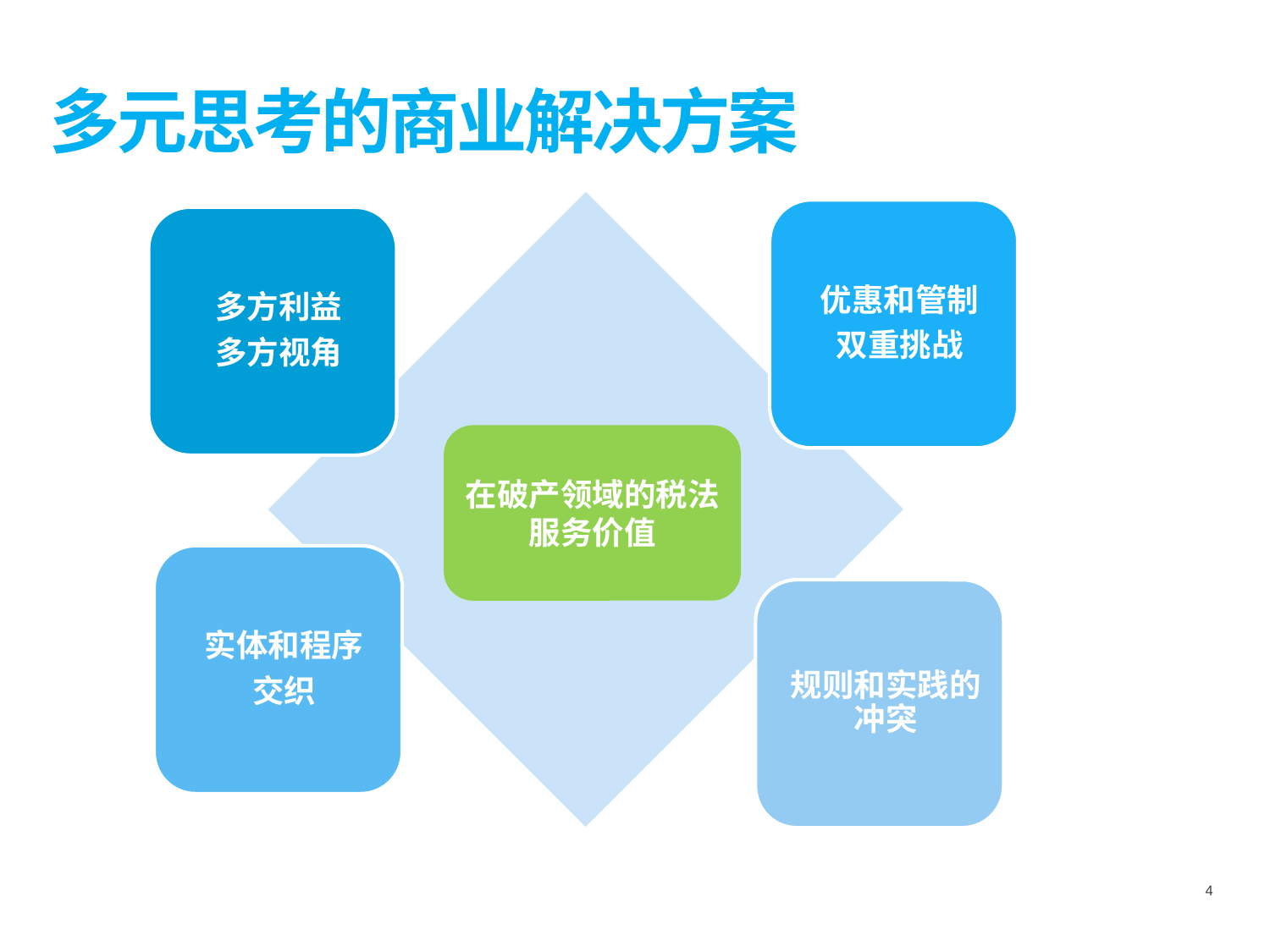

# 多元思考的商业解决方案
多方利益
多方视角
优惠和管制
双重挑战
实体和程序
交织
规则和实践的冲突
在破产领域的税法服务价值
4